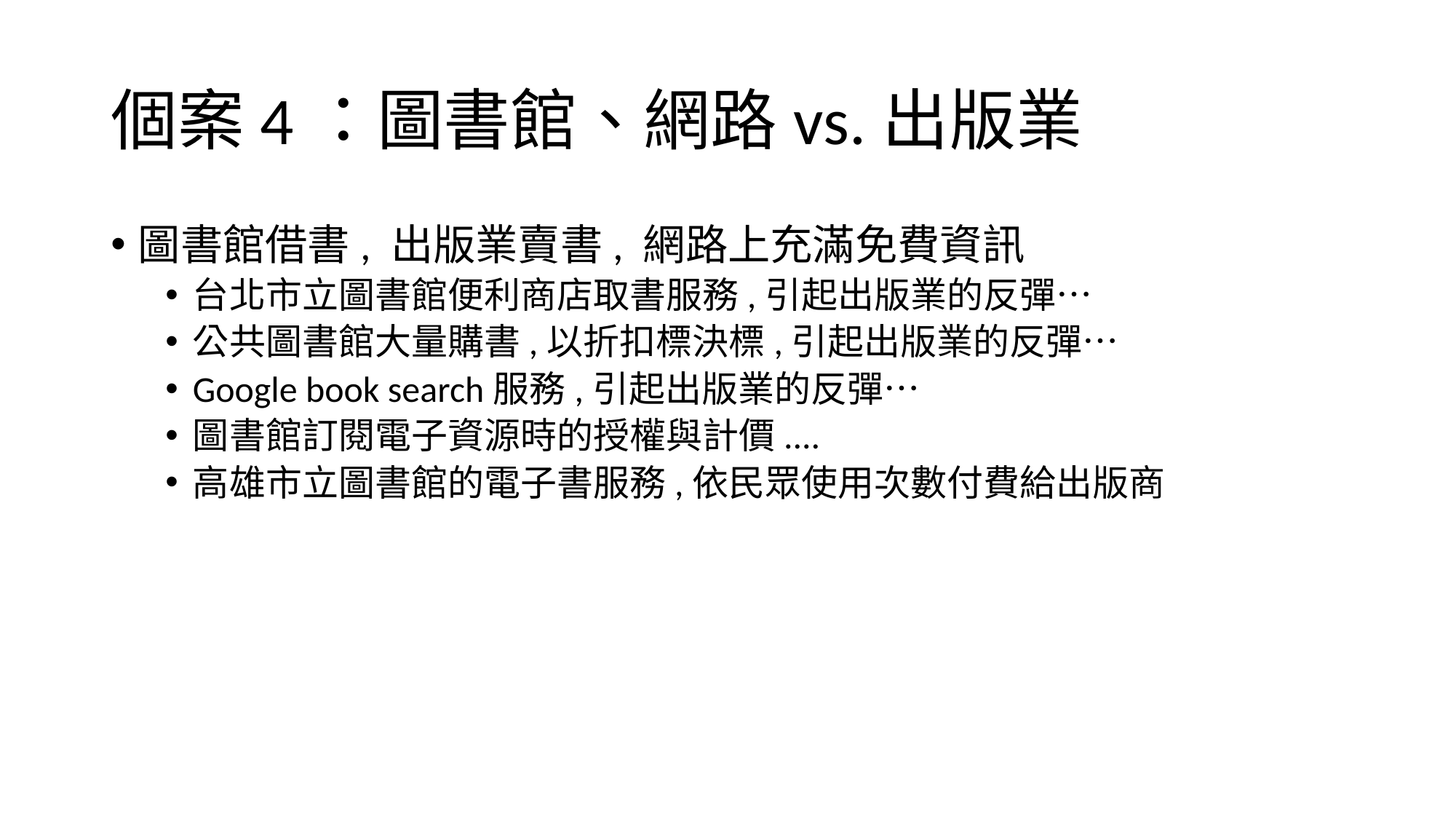

# 個案4：圖書館、網路vs.出版業
圖書館借書, 出版業賣書, 網路上充滿免費資訊
台北市立圖書館便利商店取書服務,引起出版業的反彈…
公共圖書館大量購書,以折扣標決標,引起出版業的反彈…
Google book search服務,引起出版業的反彈…
圖書館訂閱電子資源時的授權與計價....
高雄市立圖書館的電子書服務,依民眾使用次數付費給出版商